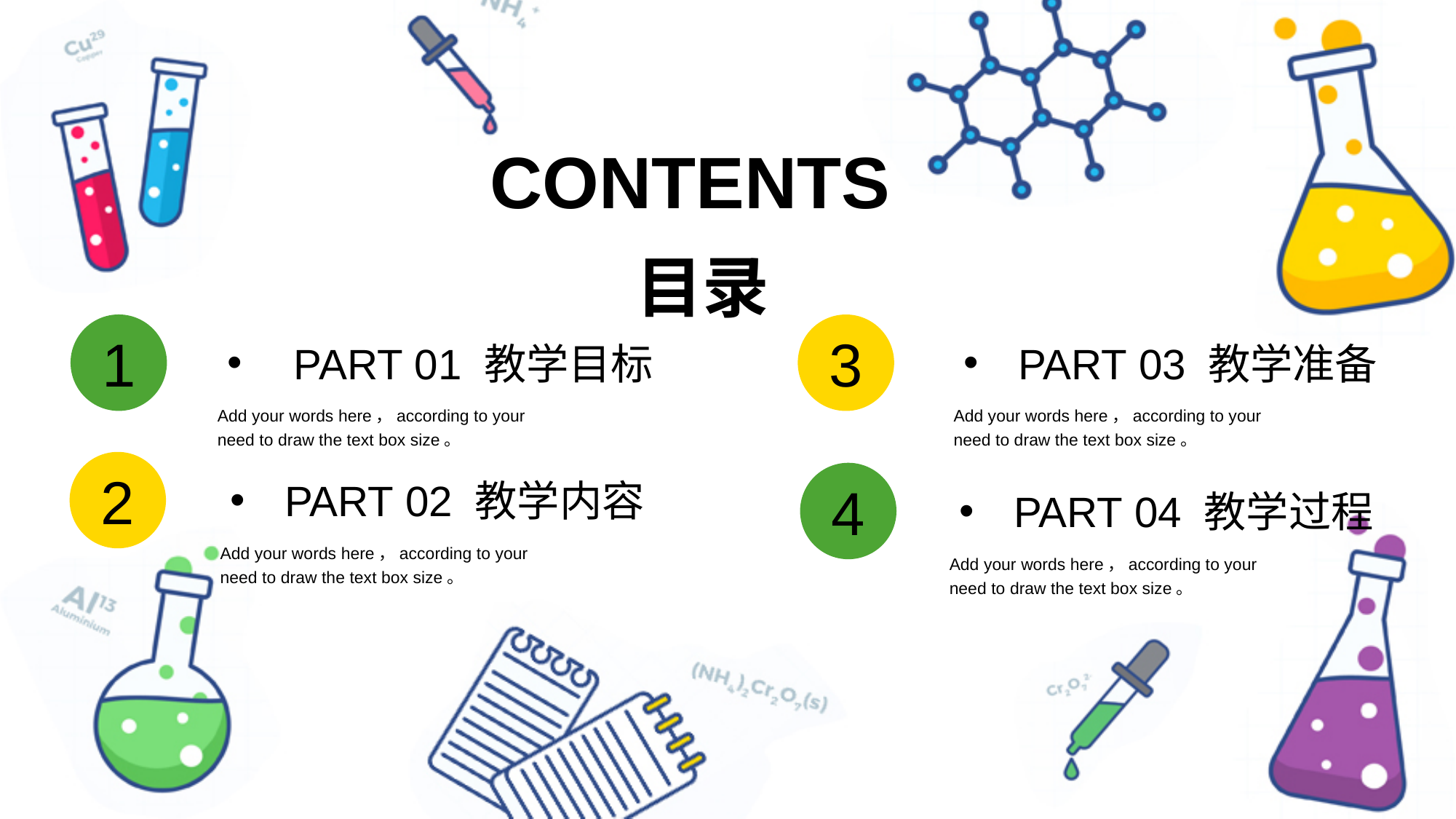

CONTENTS
目录
1
3
 PART 01 教学目标
PART 03 教学准备
Add your words here，according to your need to draw the text box size。
Add your words here，according to your need to draw the text box size。
2
4
PART 02 教学内容
PART 04 教学过程
Add your words here，according to your need to draw the text box size。
Add your words here，according to your need to draw the text box size。